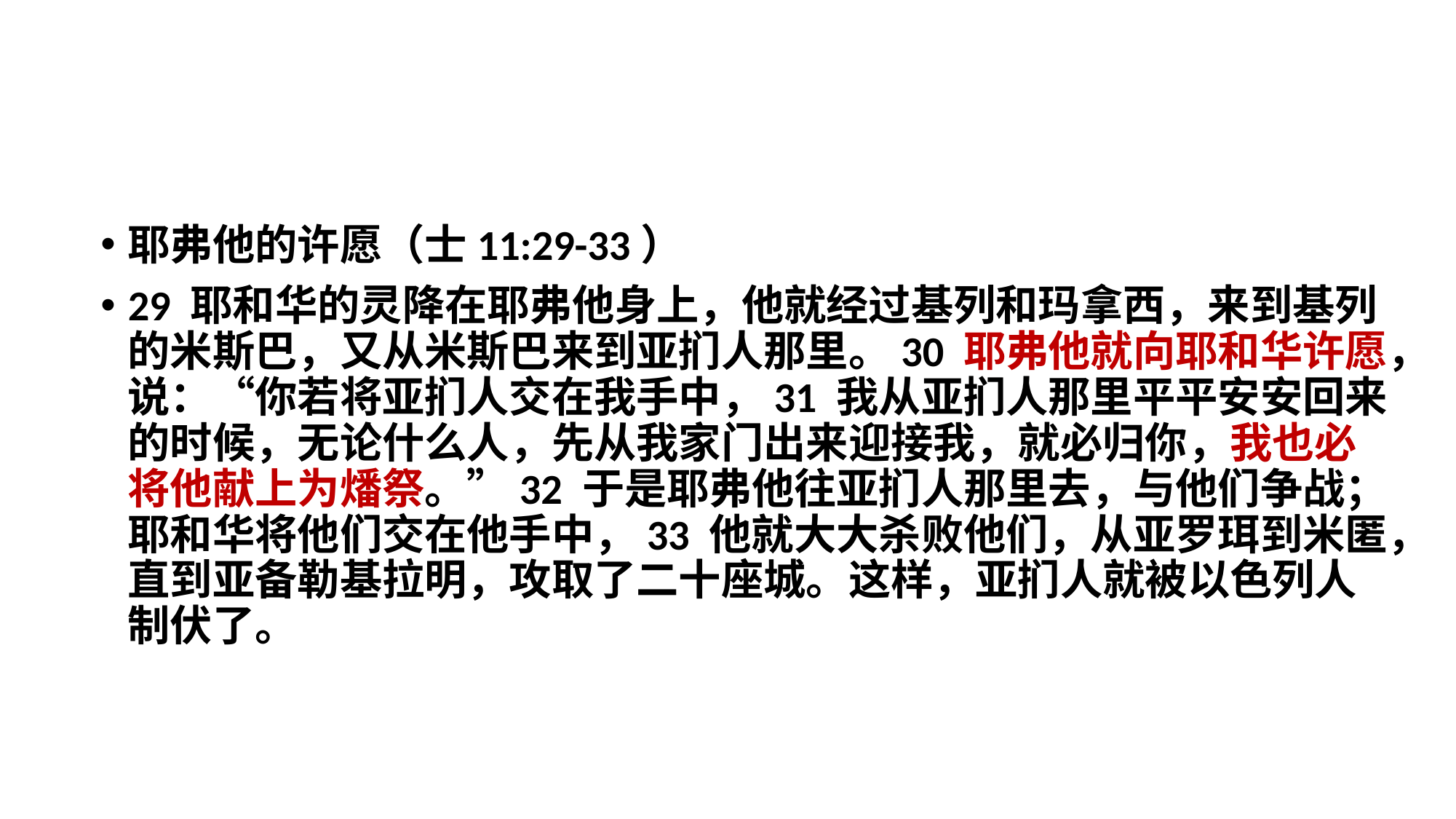

耶弗他的许愿（士11:29-33）
29 耶和华的灵降在耶弗他身上，他就经过基列和玛拿西，来到基列的米斯巴，又从米斯巴来到亚扪人那里。30 耶弗他就向耶和华许愿，说：“你若将亚扪人交在我手中，31 我从亚扪人那里平平安安回来的时候，无论什么人，先从我家门出来迎接我，就必归你，我也必将他献上为燔祭。”32 于是耶弗他往亚扪人那里去，与他们争战；耶和华将他们交在他手中，33 他就大大杀败他们，从亚罗珥到米匿，直到亚备勒基拉明，攻取了二十座城。这样，亚扪人就被以色列人制伏了。